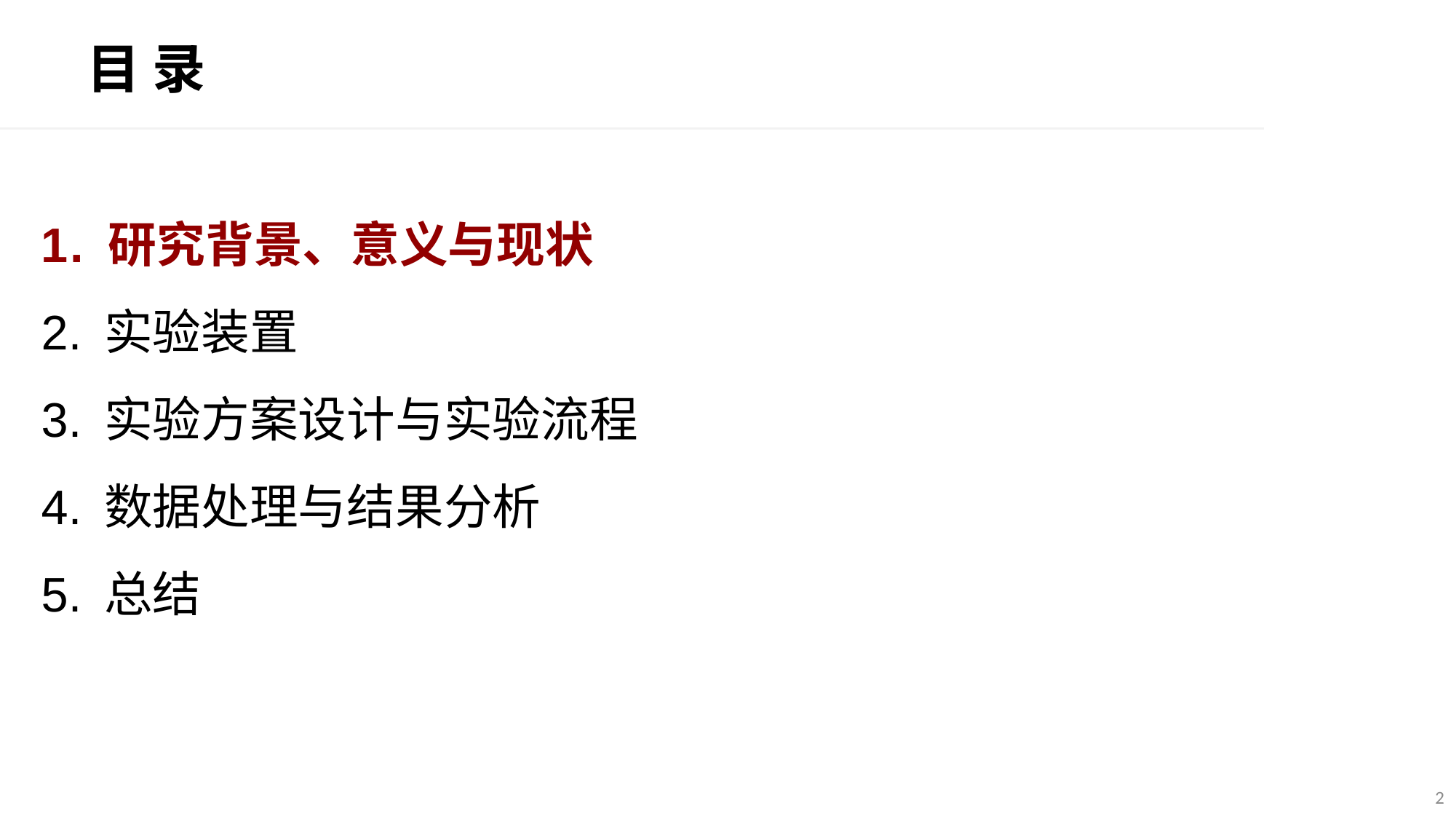

目 录
 研究背景、意义与现状
 实验装置
 实验方案设计与实验流程
 数据处理与结果分析
 总结
2